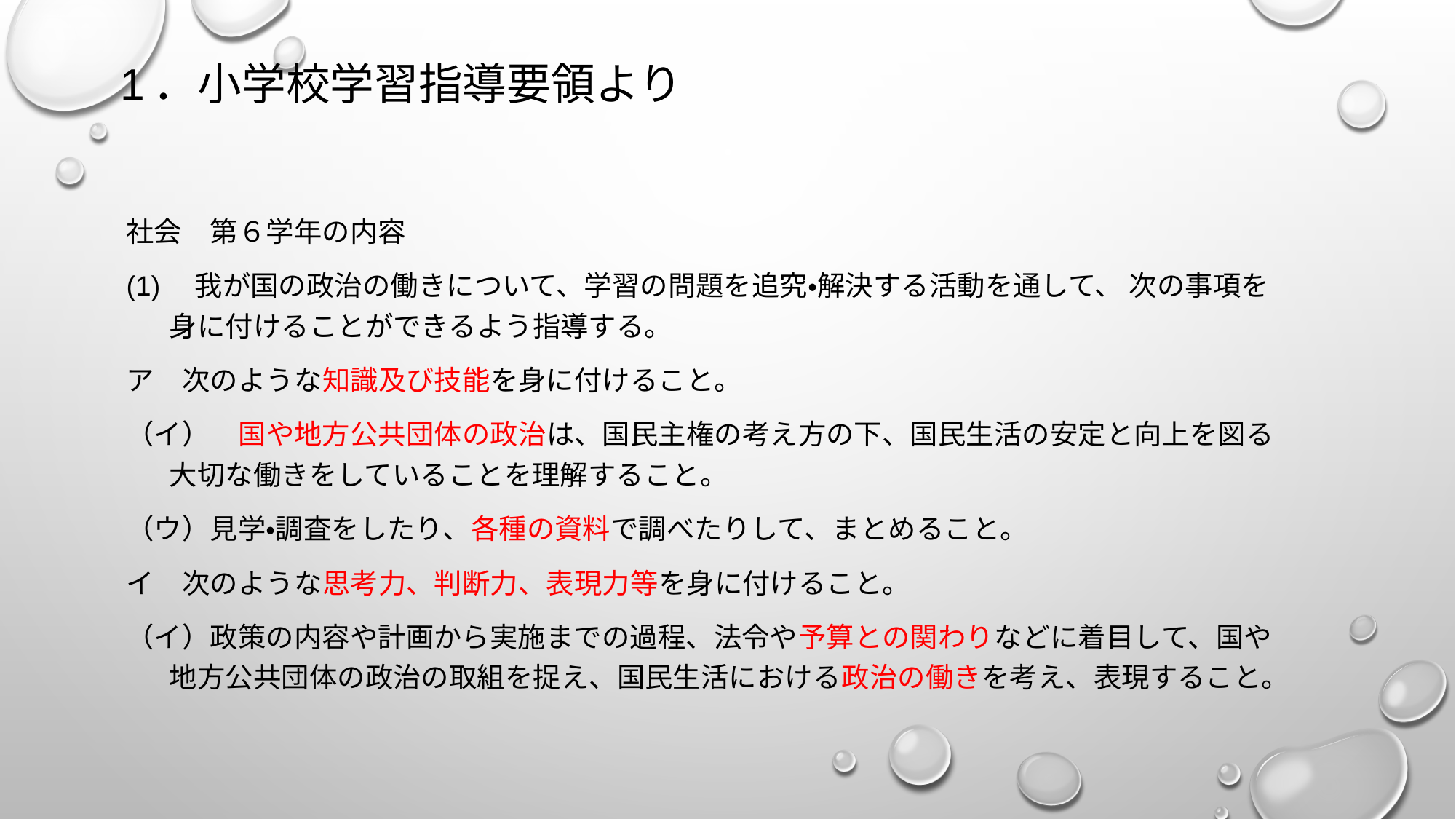

# 1．小学校学習指導要領より
社会　第６学年の内容
(1)　我が国の政治の働きについて、学習の問題を追究・解決する活動を通して、 次の事項を身に付けることができるよう指導する。
ア　次のような知識及び技能を身に付けること。
（イ）　国や地方公共団体の政治は、国民主権の考え方の下、国民生活の安定と向上を図る大切な働きをしていることを理解すること。
（ウ）見学・調査をしたり、各種の資料で調べたりして、まとめること。
イ　次のような思考力、判断力、表現力等を身に付けること。
（イ）政策の内容や計画から実施までの過程、法令や予算との関わりなどに着目して、国や地方公共団体の政治の取組を捉え、国民生活における政治の働きを考え、表現すること。